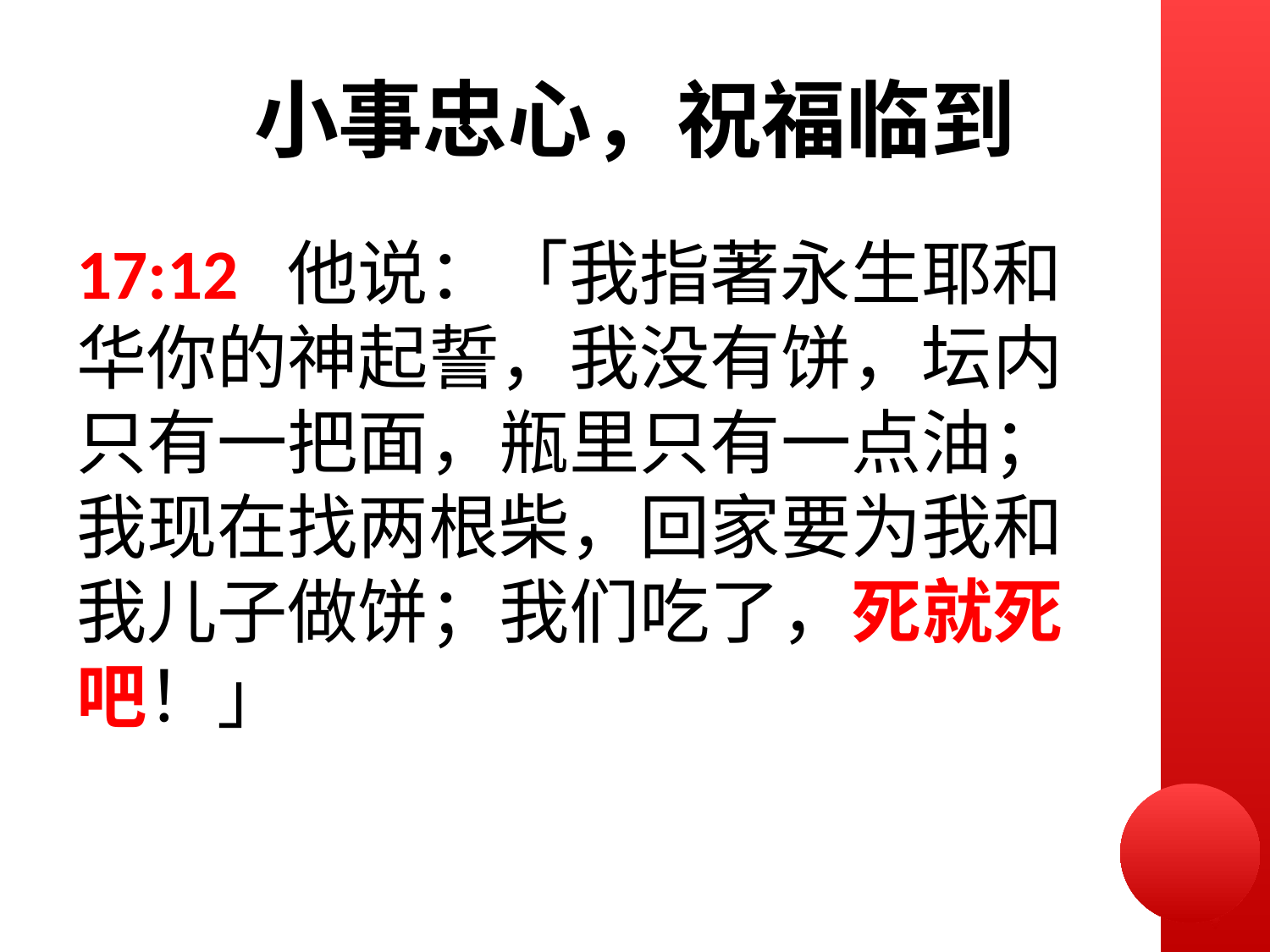

# 小事忠心，祝福临到
17:12  他说：「我指著永生耶和华你的神起誓，我没有饼，坛内只有一把面，瓶里只有一点油；我现在找两根柴，回家要为我和我儿子做饼；我们吃了，死就死吧！」